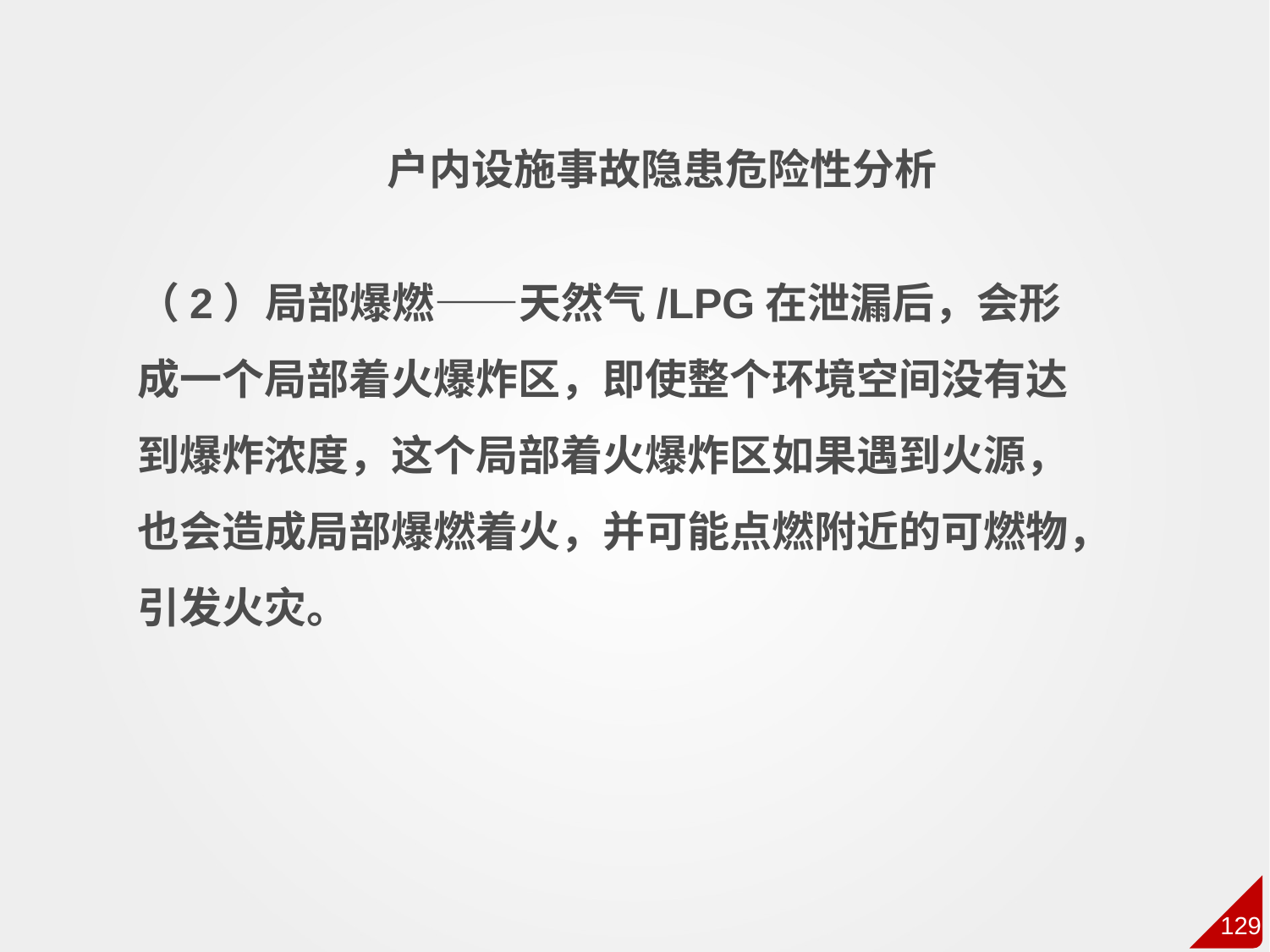

户内设施事故隐患危险性分析

（2）局部爆燃——天然气/LPG在泄漏后，会形成一个局部着火爆炸区，即使整个环境空间没有达到爆炸浓度，这个局部着火爆炸区如果遇到火源，也会造成局部爆燃着火，并可能点燃附近的可燃物，引发火灾。